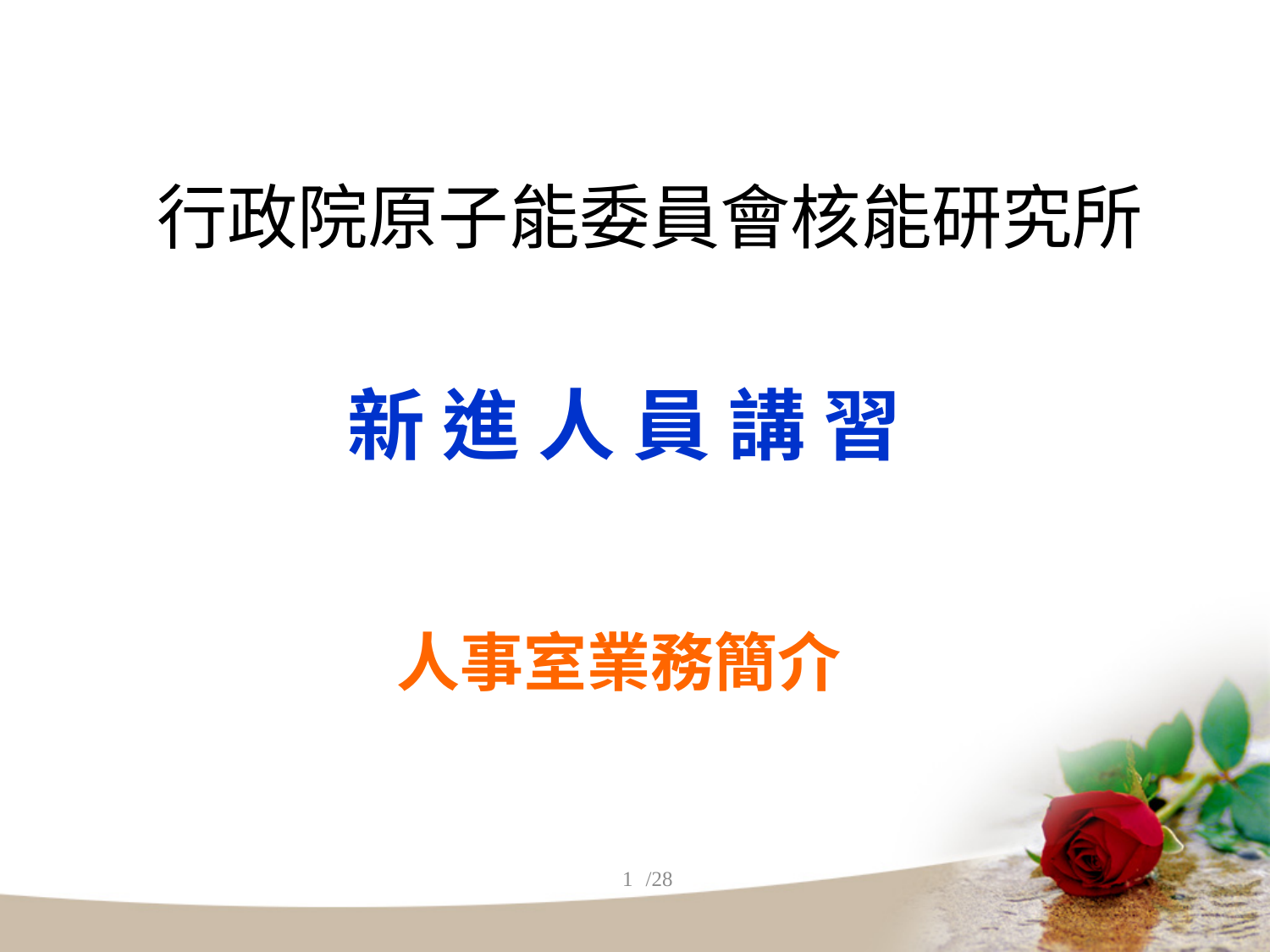

行政院原子能委員會核能研究所
新 進 人 員 講 習
人事室業務簡介
1
/28